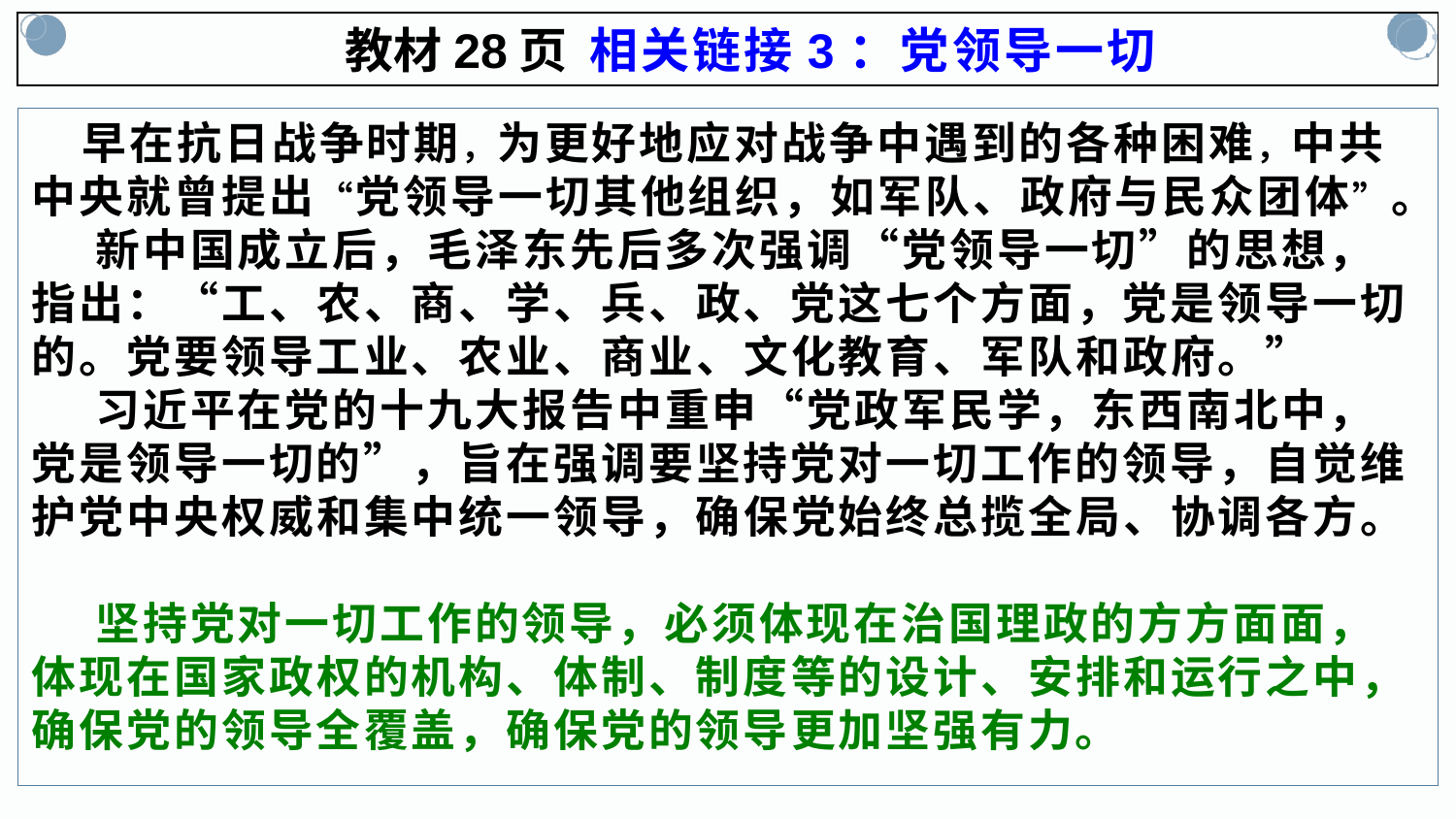

教材28页  相关链接3：党领导一切
   早在抗日战争时期，为更好地应对战争中遇到的各种困难，中共
中央就曾提出“党领导一切其他组织，如军队、政府与民众团体”。
    新中国成立后，毛泽东先后多次强调“党领导一切”的思想，指出：“工、农、商、学、兵、政、党这七个方面，党是领导一切的。党要领导工业、农业、商业、文化教育、军队和政府。”
    习近平在党的十九大报告中重申“党政军民学，东西南北中，党是领导一切的”，旨在强调要坚持党对一切工作的领导，自觉维护党中央权威和集中统一领导，确保党始终总揽全局、协调各方。

    坚持党对一切工作的领导，必须体现在治国理政的方方面面，体现在国家政权的机构、体制、制度等的设计、安排和运行之中，确保党的领导全覆盖，确保党的领导更加坚强有力。